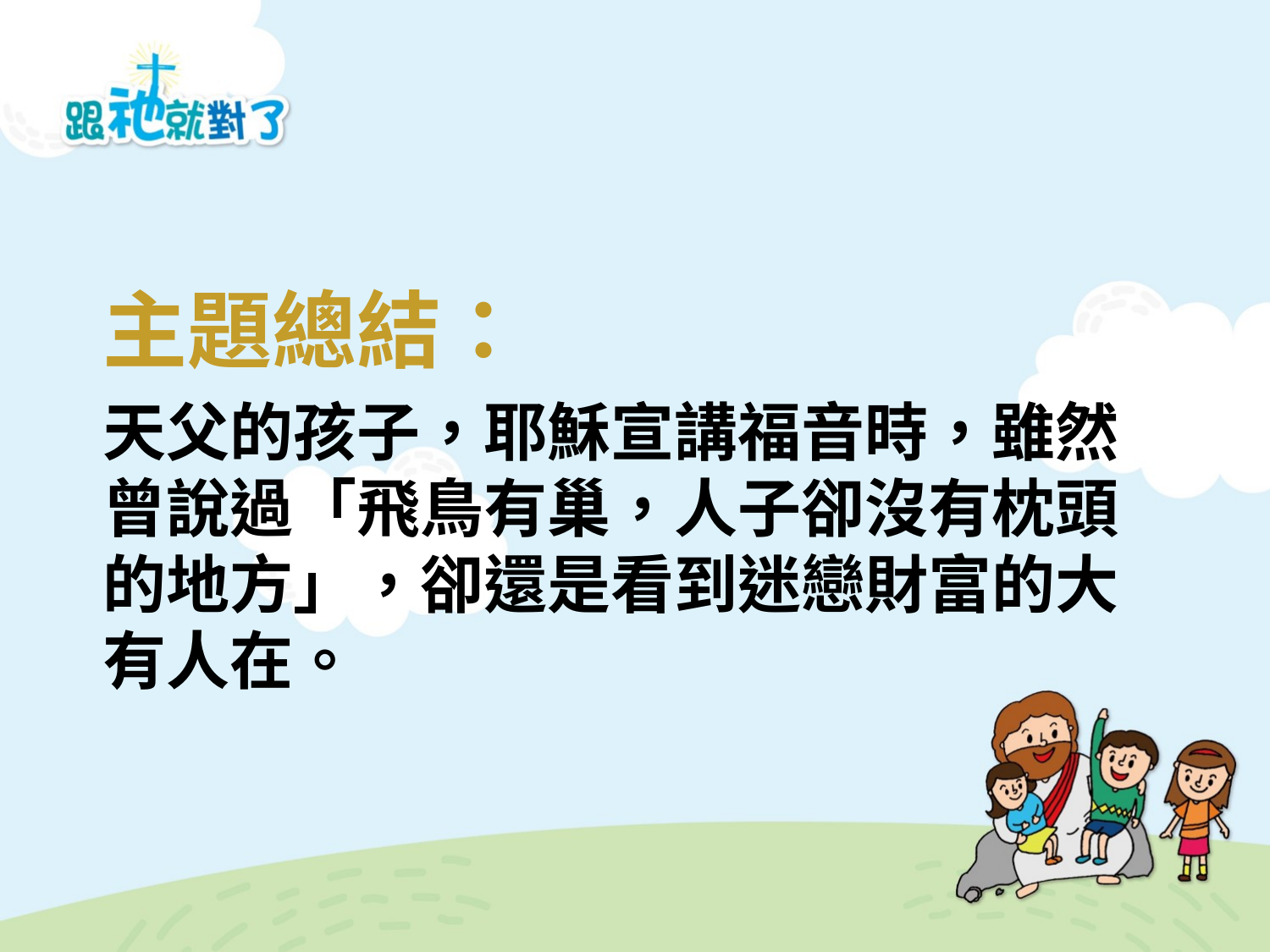

主題總結：
天父的孩子，耶穌宣講福音時，雖然曾說過「飛鳥有巢，人子卻沒有枕頭的地方」，卻還是看到迷戀財富的大有人在。